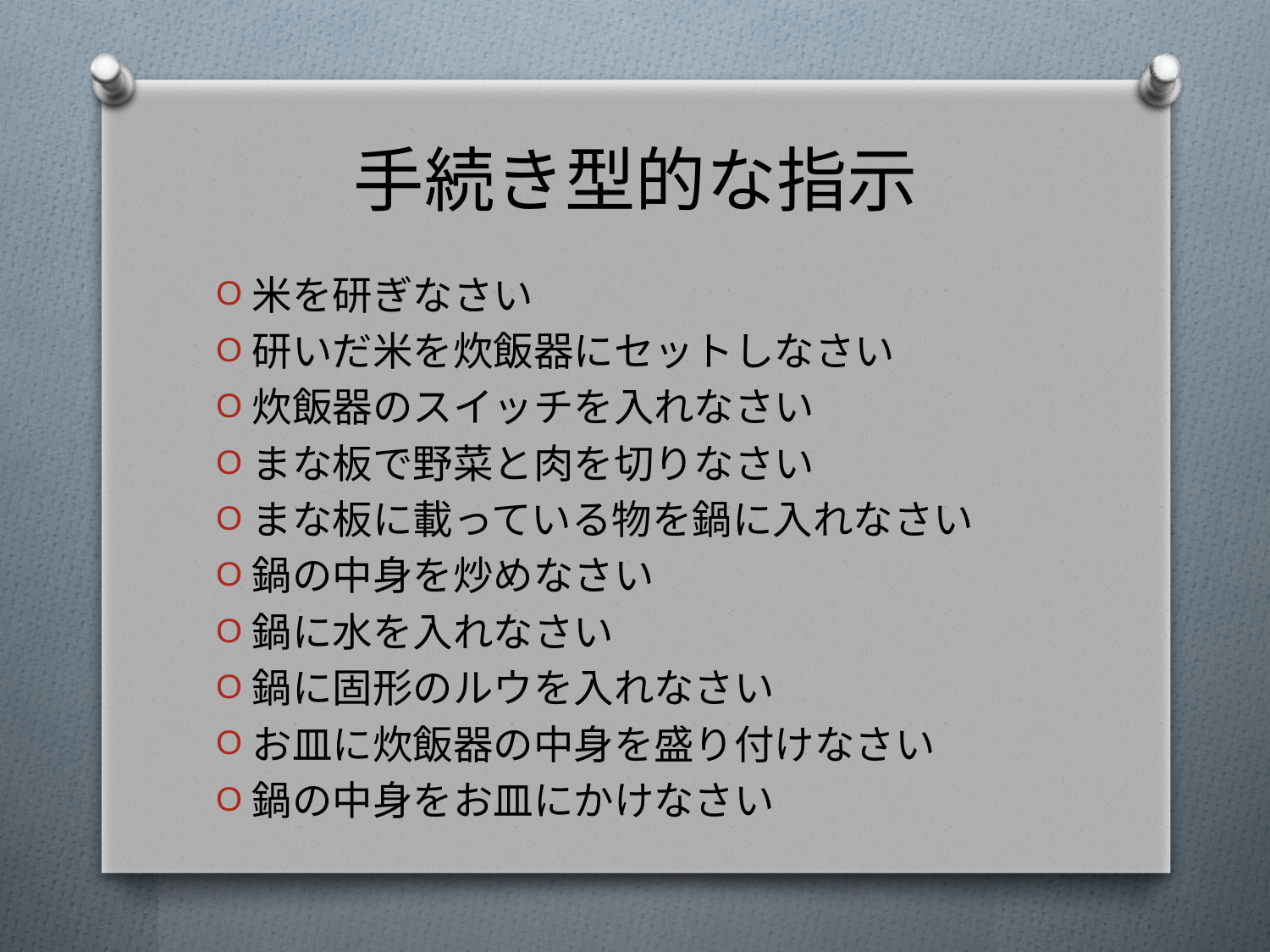

# 手続き型的な指示
米を研ぎなさい
研いだ米を炊飯器にセットしなさい
炊飯器のスイッチを入れなさい
まな板で野菜と肉を切りなさい
まな板に載っている物を鍋に入れなさい
鍋の中身を炒めなさい
鍋に水を入れなさい
鍋に固形のルウを入れなさい
お皿に炊飯器の中身を盛り付けなさい
鍋の中身をお皿にかけなさい